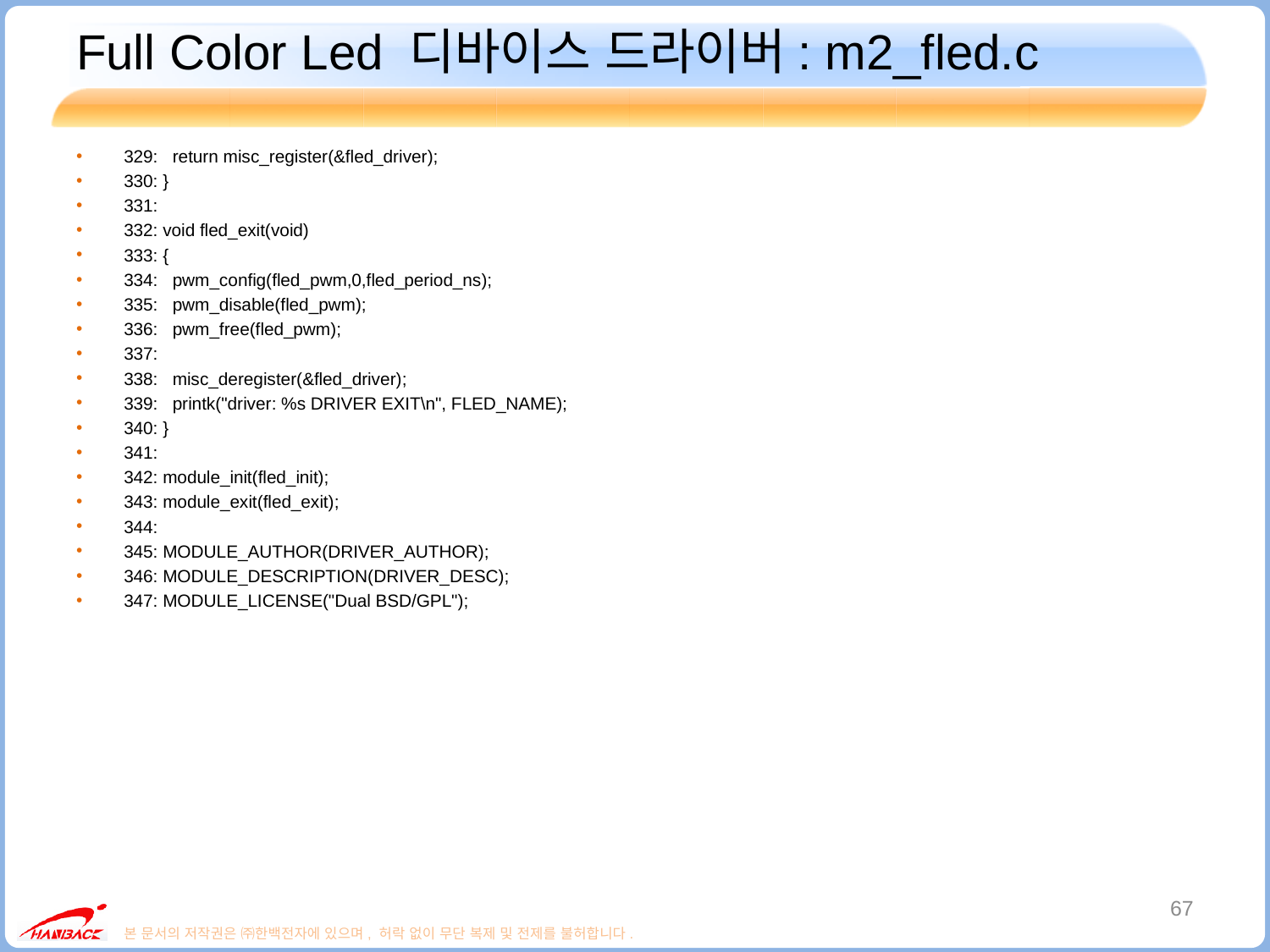

# Full Color Led 디바이스 드라이버: m2_fled.c
329:   return misc_register(&fled_driver);
330: }
331:
332: void fled_exit(void)
333: {
334:   pwm_config(fled_pwm,0,fled_period_ns);
335:   pwm_disable(fled_pwm);
336:   pwm_free(fled_pwm);
337:
338:   misc_deregister(&fled_driver);
339:   printk("driver: %s DRIVER EXIT\n", FLED_NAME);
340: }
341:
342: module_init(fled_init);
343: module_exit(fled_exit);
344:
345: MODULE_AUTHOR(DRIVER_AUTHOR);
346: MODULE_DESCRIPTION(DRIVER_DESC);
347: MODULE_LICENSE("Dual BSD/GPL");
67